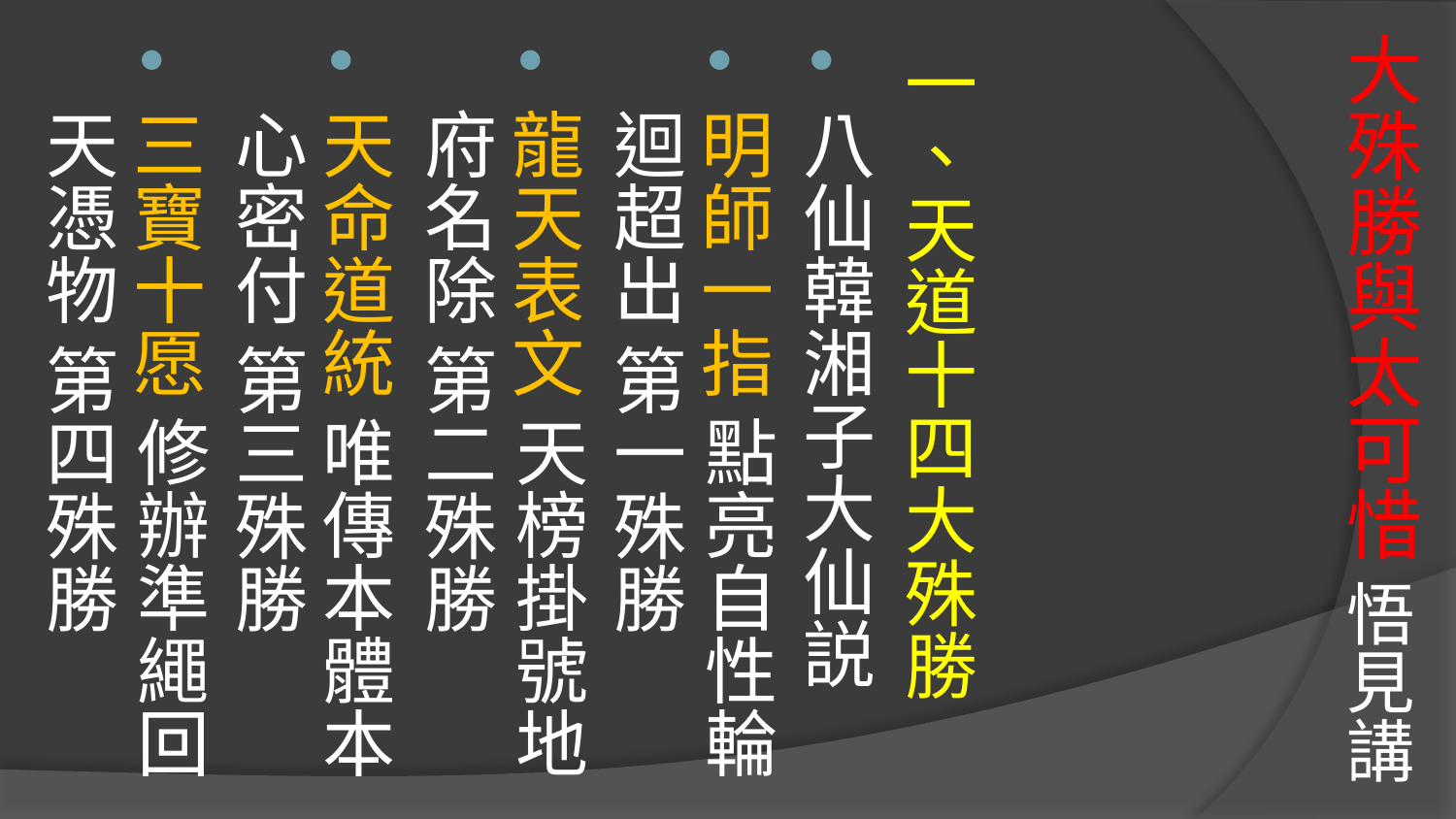

# 大殊勝與太可惜 悟見講
一、天道十四大殊勝
八仙韓湘子大仙説
明師一指 點亮自性輪迴超出 第一殊勝
龍天表文 天榜掛號地府名除 第二殊勝
天命道統 唯傳本體本心密付 第三殊勝
三寶十愿 修辦準繩回天憑物 第四殊勝